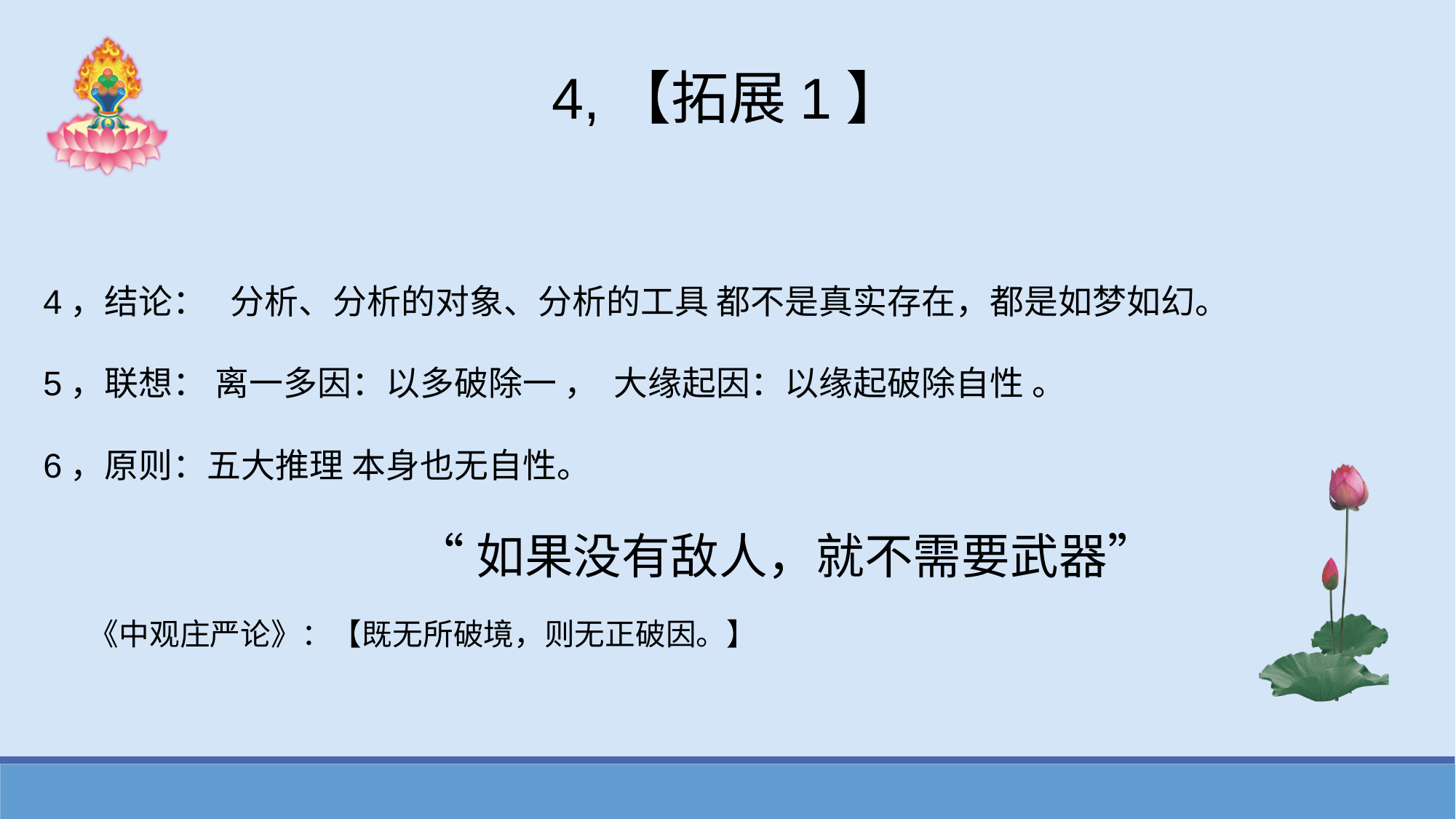

4,【拓展1】

4，结论：   分析、分析的对象、分析的工具 都不是真实存在，都是如梦如幻。

5，联想： 离一多因：以多破除一 ，  大缘起因：以缘起破除自性 。

6，原则：五大推理 本身也无自性。

            “如果没有敌人，就不需要武器”
《中观庄严论》：【既无所破境，则无正破因。】